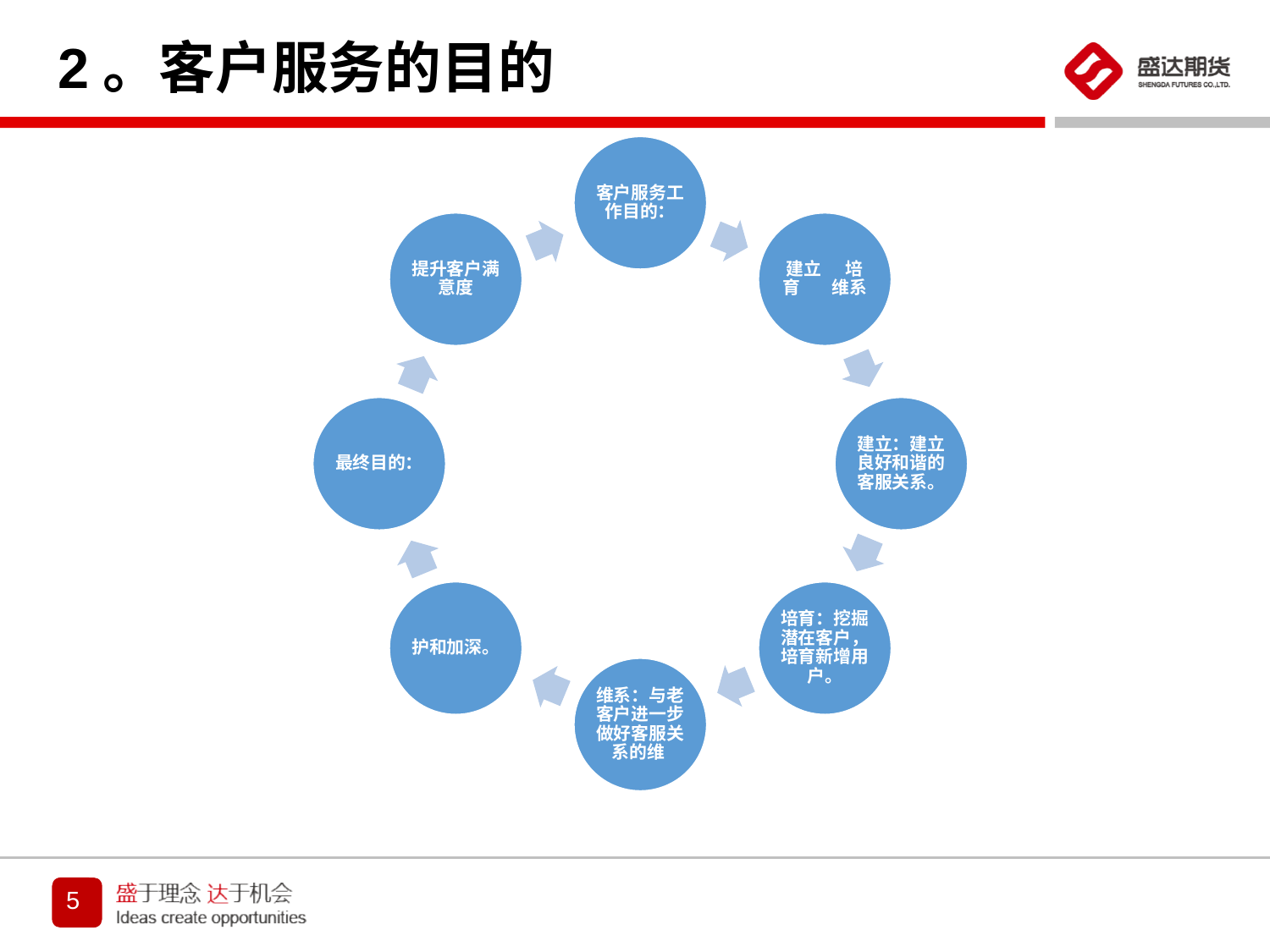

# 2。客户服务的目的
客户服务工作目的：

建立      培育        维系

建立：建立良好和谐的客服关系。

培育：挖掘潜在客户，培育新增用户。

维系：与老客户进一步做好客服关系的维

护和加深。

最终目的：

提升客户满意度